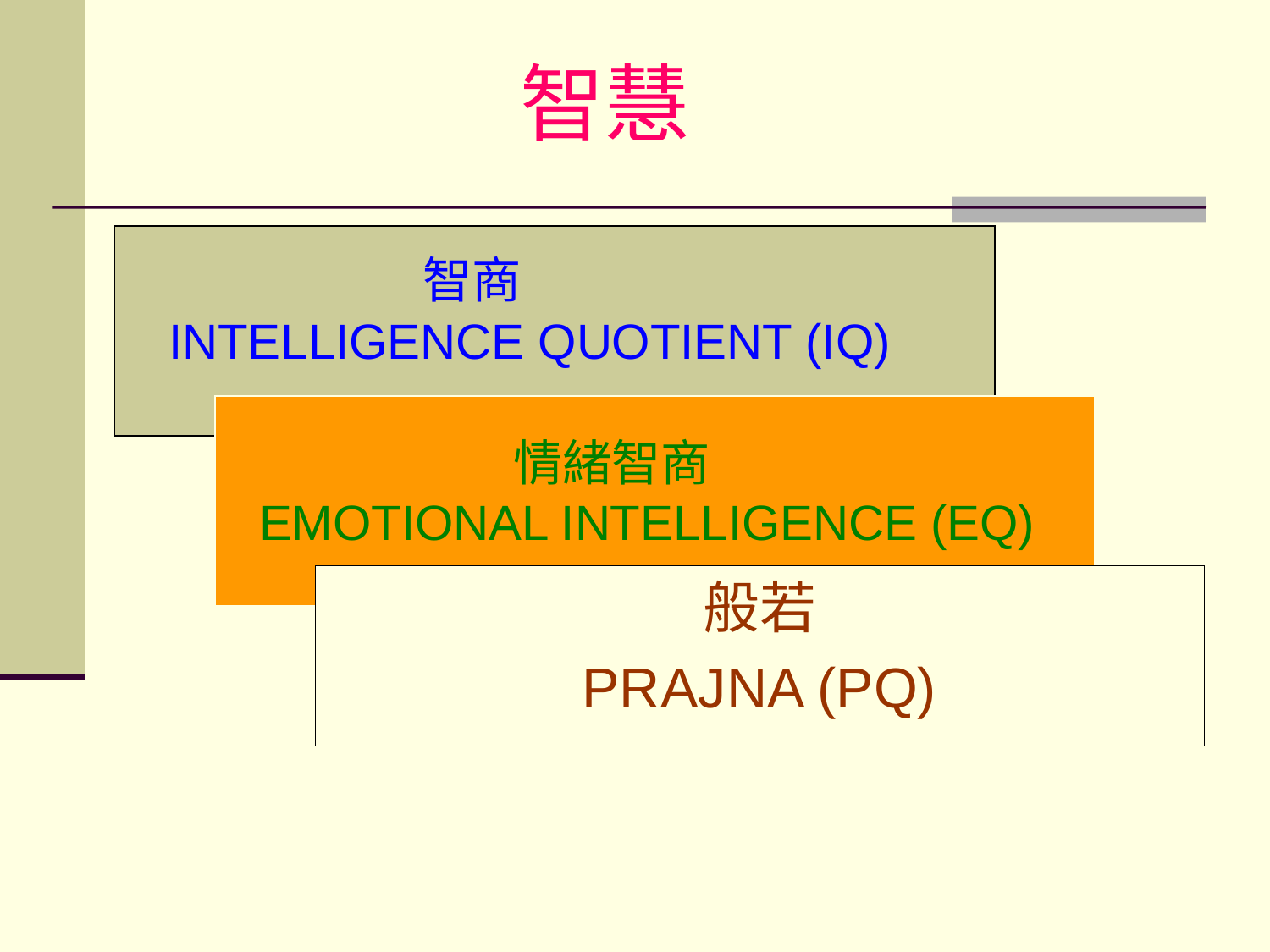

智慧

		智商
INTELLIGENCE QUOTIENT (IQ)

		情緒智商
EMOTIONAL INTELLIGENCE (EQ)
般若
PRAJNA (PQ)